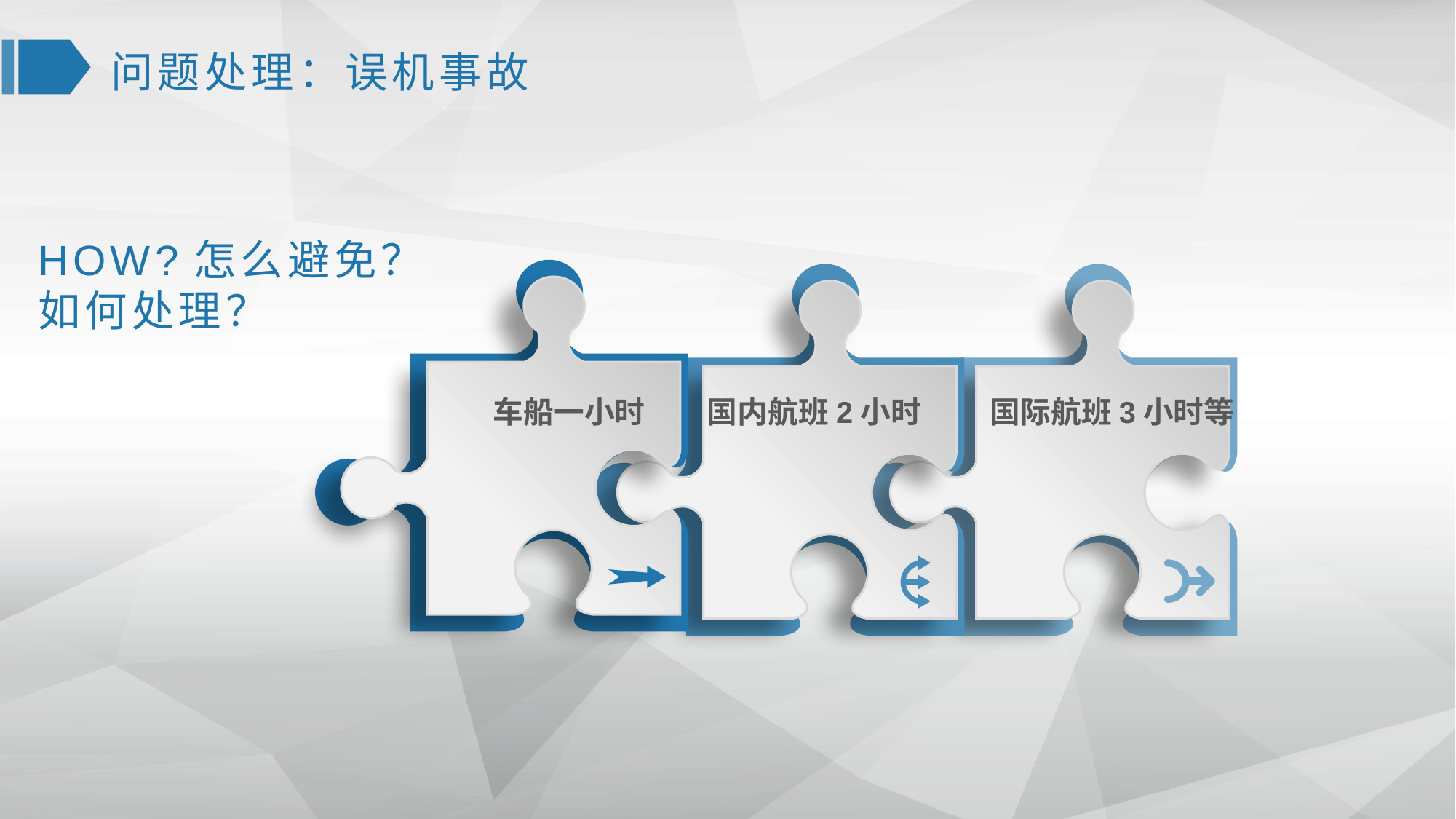

问题处理：误机事故

HOW?怎么避免？
如何处理？

     车船一小时         国内航班2小时          国际航班3小时等